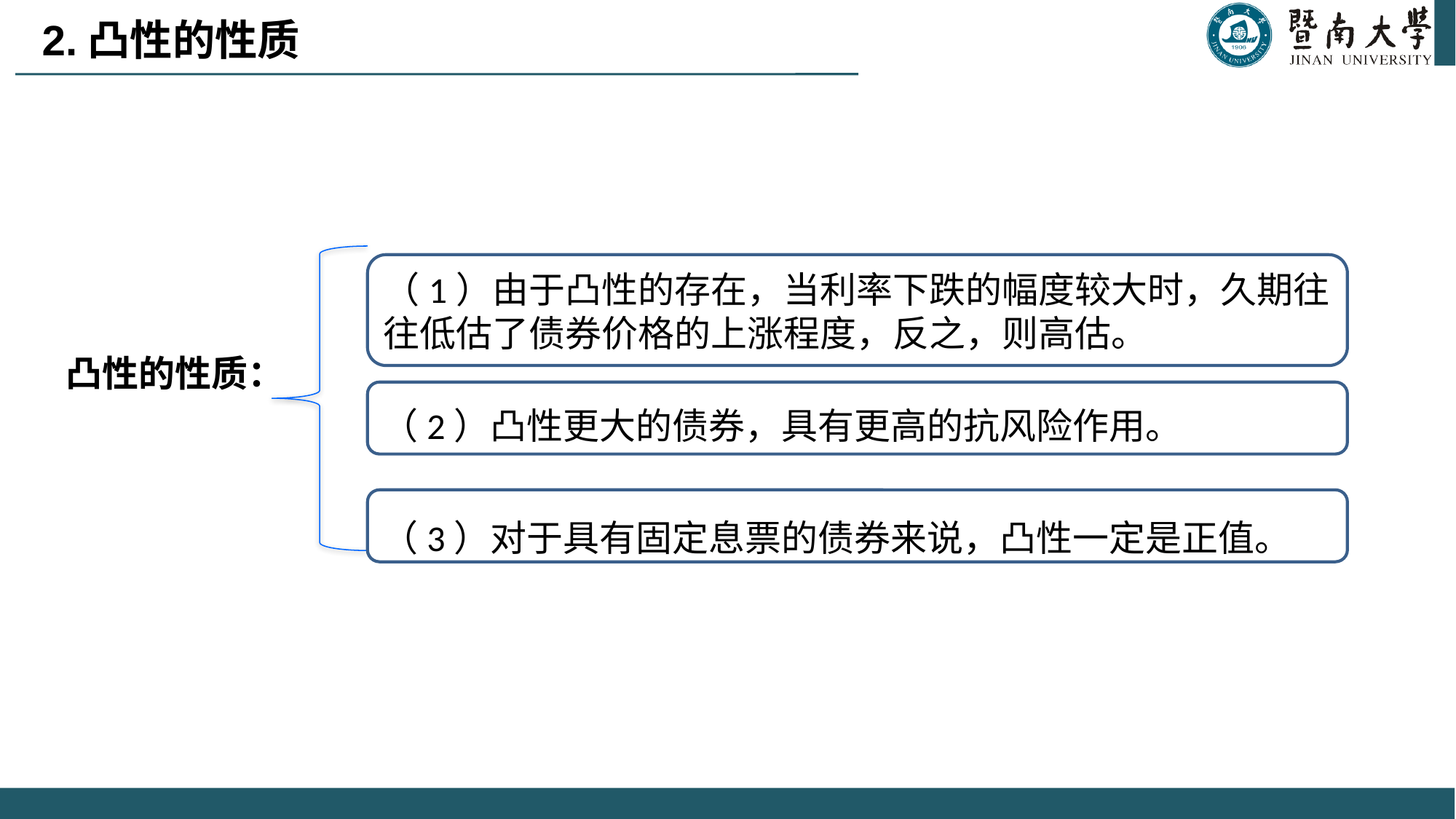

2.凸性的性质

凸性的性质：

（1）由于凸性的存在，当利率下跌的幅度较大时，久期往往低估了债券价格的上涨程度，反之，则高估。
（2）凸性更大的债券，具有更高的抗风险作用。
（3）对于具有固定息票的债券来说，凸性一定是正值。